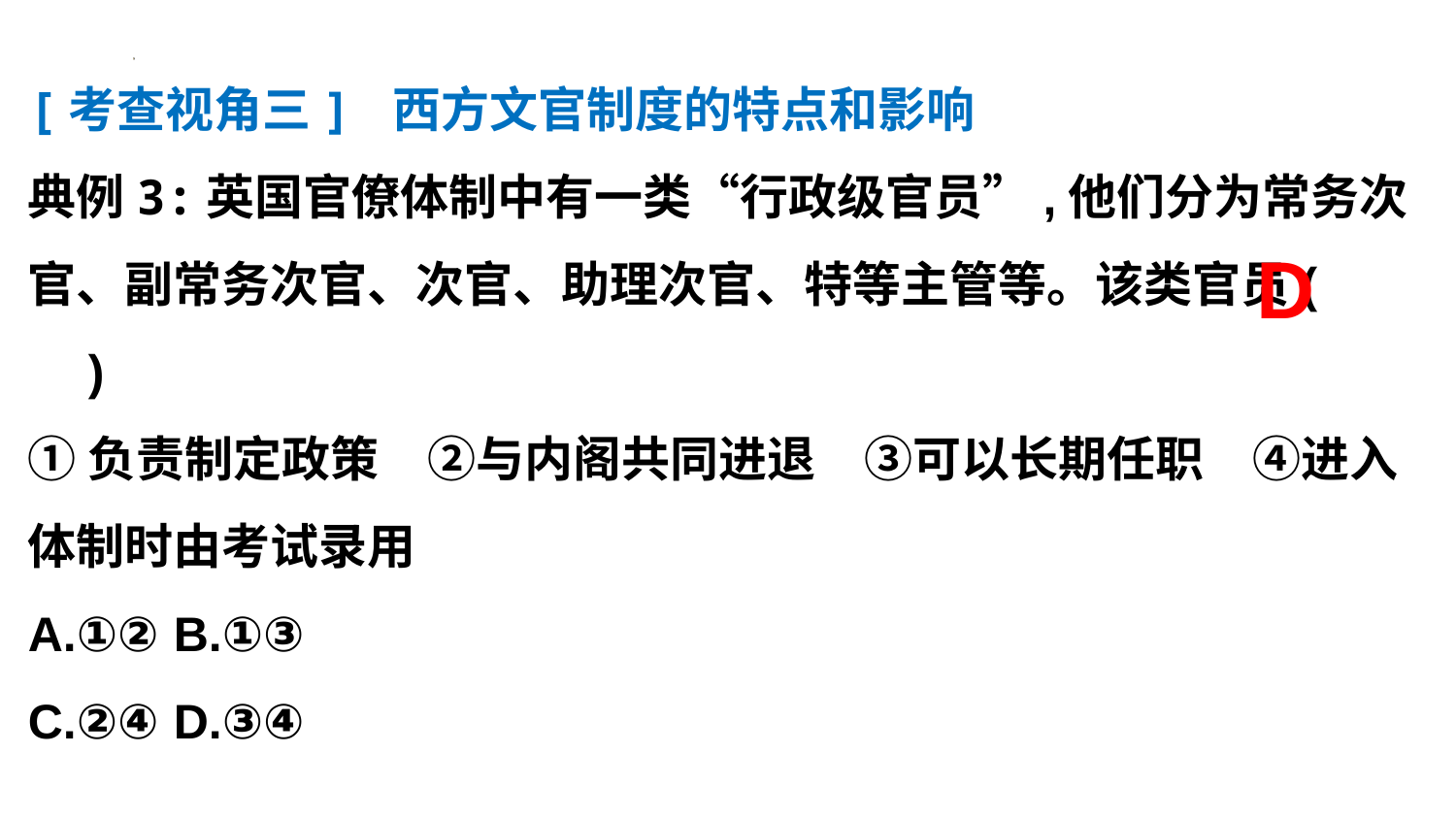

[考查视角三] 西方文官制度的特点和影响
典例3:英国官僚体制中有一类“行政级官员”,他们分为常务次官、副常务次官、次官、助理次官、特等主管等。该类官员(　　)
①负责制定政策　②与内阁共同进退　③可以长期任职　④进入体制时由考试录用
A.①②	B.①③
C.②④	D.③④
D